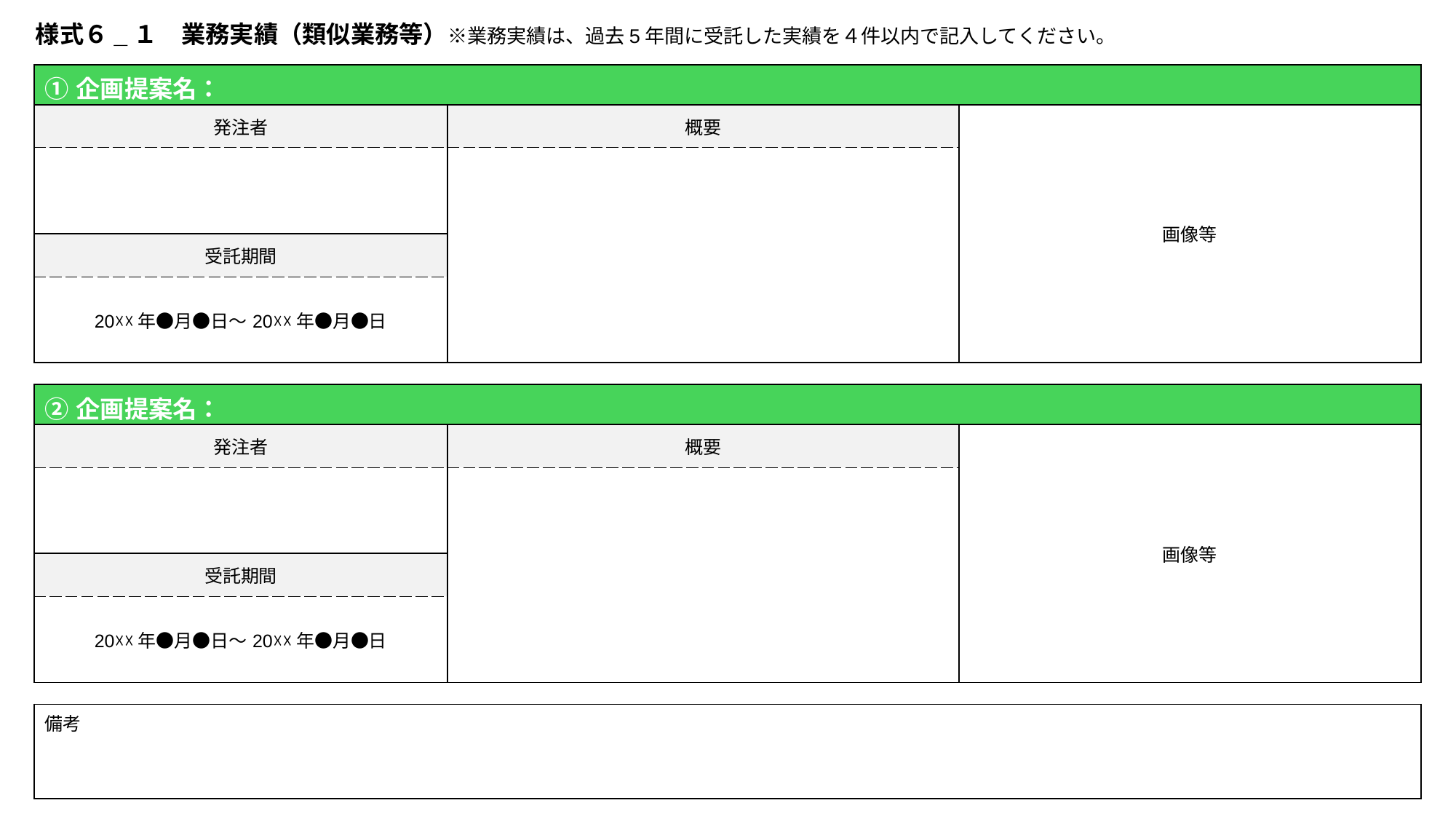

様式６_１　業務実績（類似業務等）※業務実績は、過去5年間に受託した実績を４件以内で記入してください。
| ①企画提案名： |  |  |
| --- | --- | --- |
| 発注者 | 概要 | 画像等 |
|  |  |  |
| 受託期間 |  |  |
| 20☓☓年●月●日～20☓☓年●月●日 |  |  |
|  |  |  |
| ②企画提案名： |  |  |
| 発注者 | 概要 | 画像等 |
|  |  |  |
| 受託期間 |  |  |
| 20☓☓年●月●日～20☓☓年●月●日 |  |  |
|  |  |  |
| 備考 |  |  |